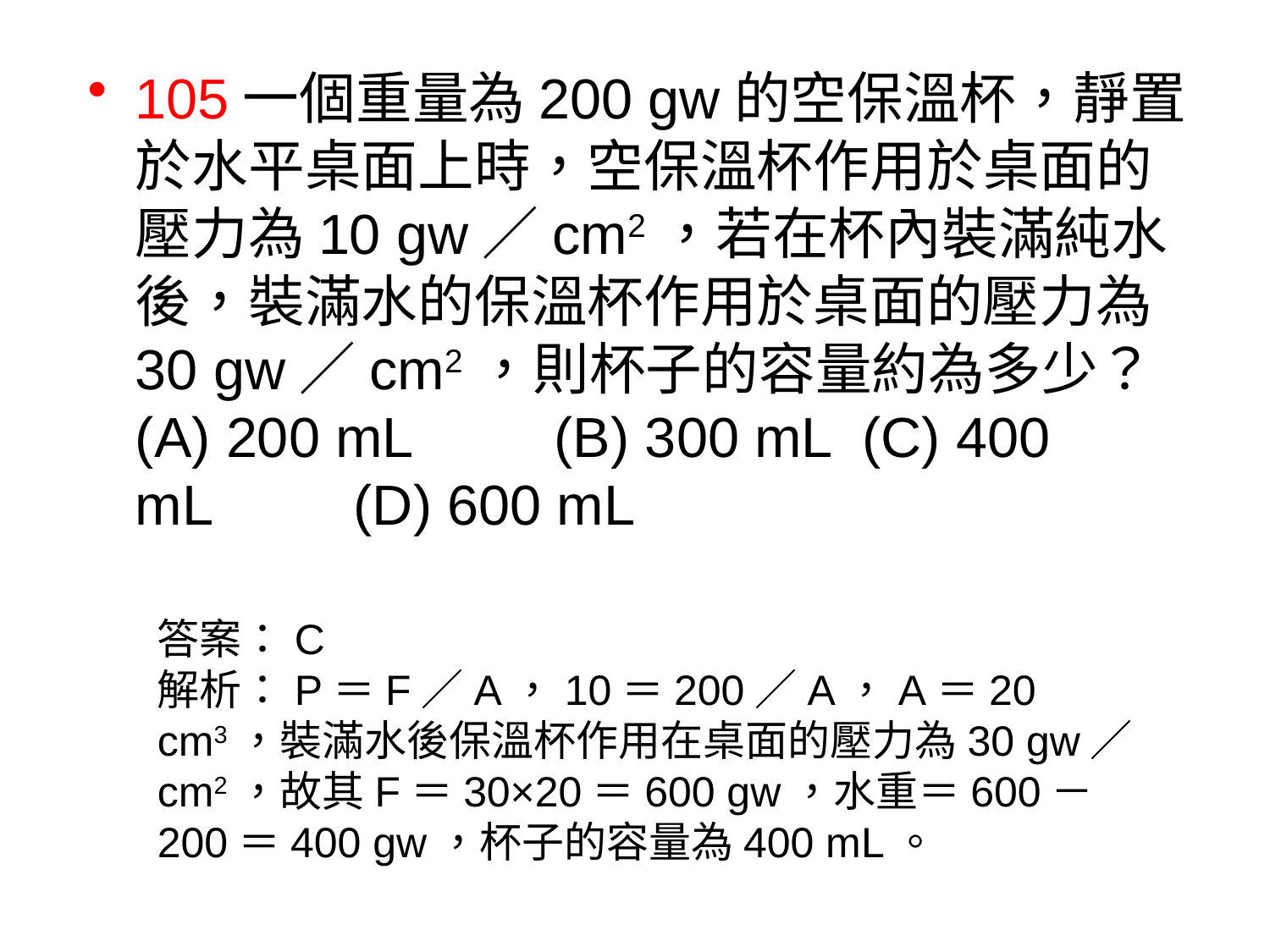

105一個重量為200 gw的空保溫杯，靜置於水平桌面上時，空保溫杯作用於桌面的壓力為10 gw／cm2，若在杯內裝滿純水後，裝滿水的保溫杯作用於桌面的壓力為30 gw／cm2，則杯子的容量約為多少？
(A) 200 mL　　(B) 300 mL  (C) 400 mL　　(D) 600 mL
答案：C
解析：P＝F／A，10＝200／A，A＝20 cm3，裝滿水後保溫杯作用在桌面的壓力為30 gw／cm2，故其F＝30×20＝600 gw，水重＝600－200＝400 gw，杯子的容量為400 mL。